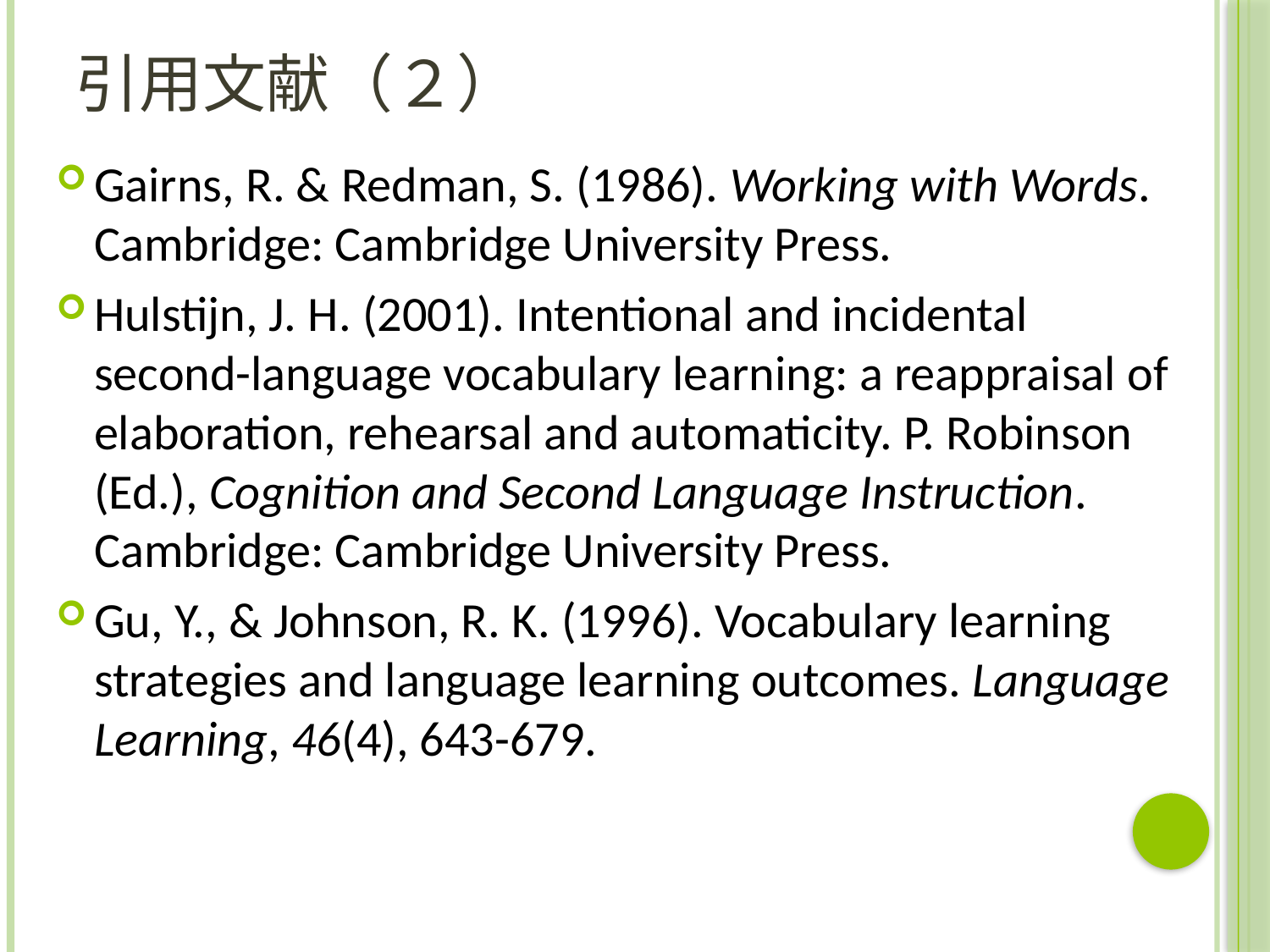

# 引用文献（２）
Gairns, R. & Redman, S. (1986). Working with Words. Cambridge: Cambridge University Press.
Hulstijn, J. H. (2001). Intentional and incidental second-language vocabulary learning: a reappraisal of elaboration, rehearsal and automaticity. P. Robinson (Ed.), Cognition and Second Language Instruction. Cambridge: Cambridge University Press.
Gu, Y., & Johnson, R. K. (1996). Vocabulary learning strategies and language learning outcomes. Language Learning, 46(4), 643-679.